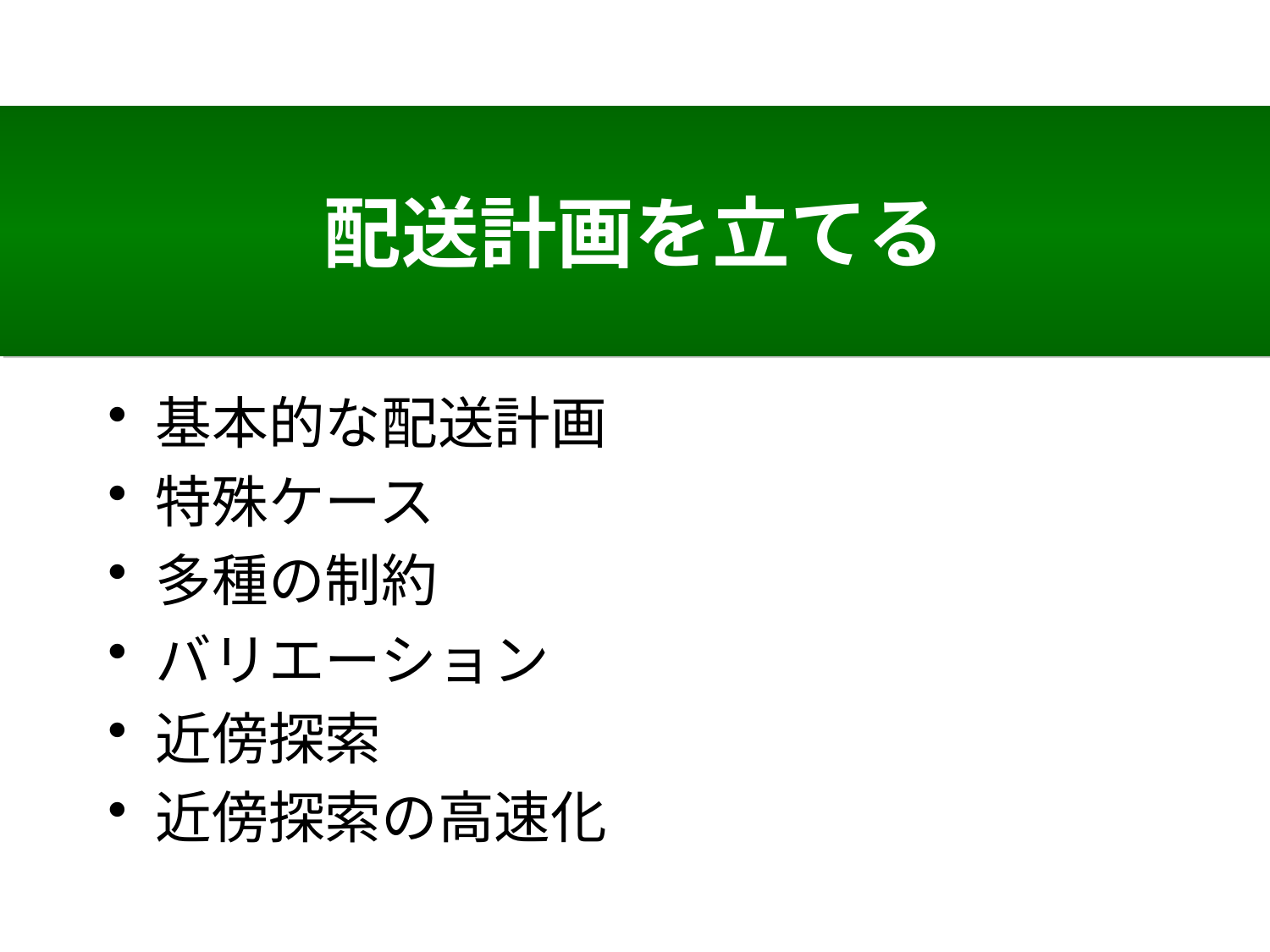

# 配送計画を立てる
基本的な配送計画
特殊ケース
多種の制約
バリエーション
近傍探索
近傍探索の高速化